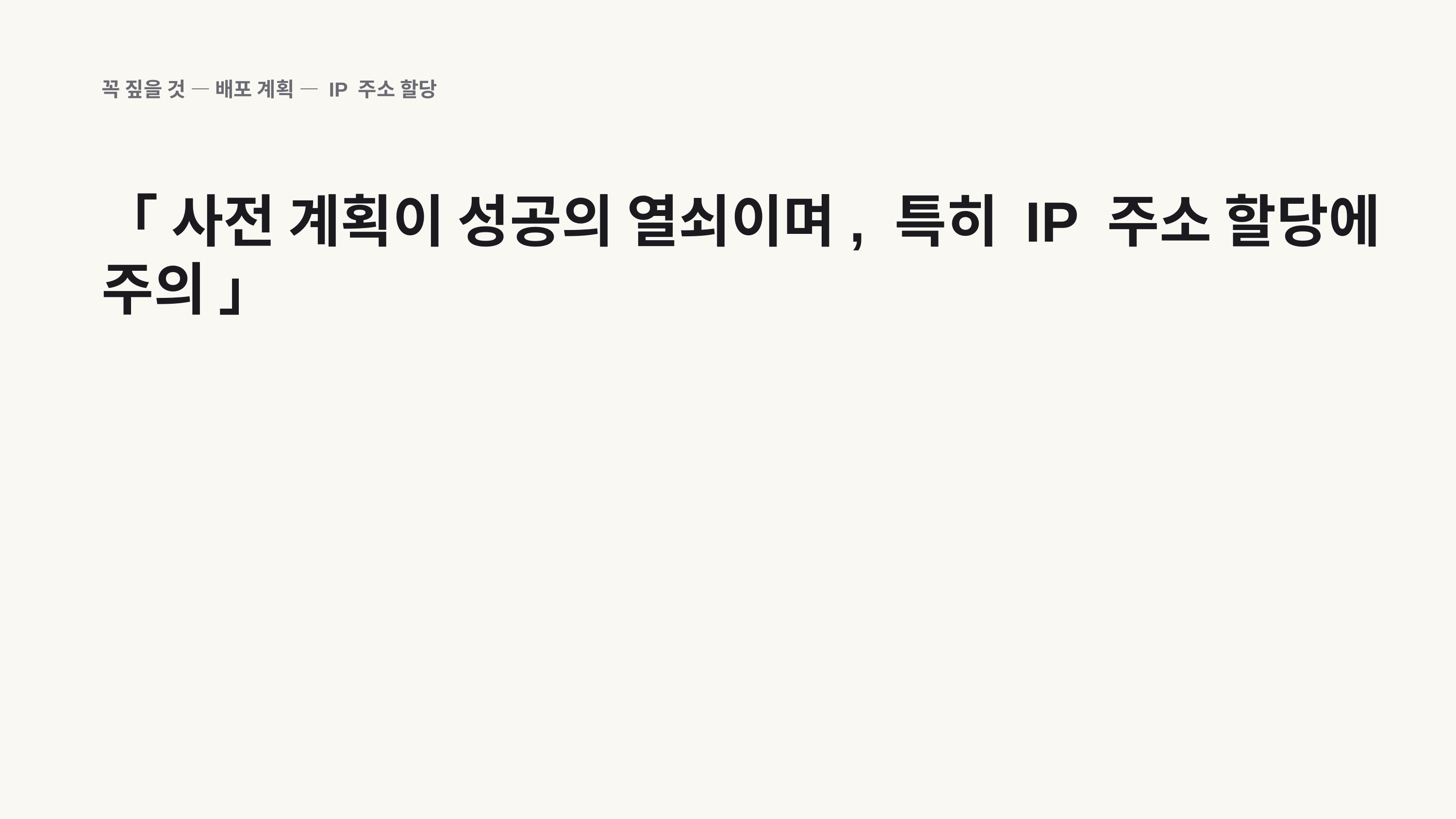

꼭 짚을 것 — 배포 계획 — IP 주소 할당
「 사전 계획이 성공의 열쇠이며, 특히 IP 주소 할당에 주의 」